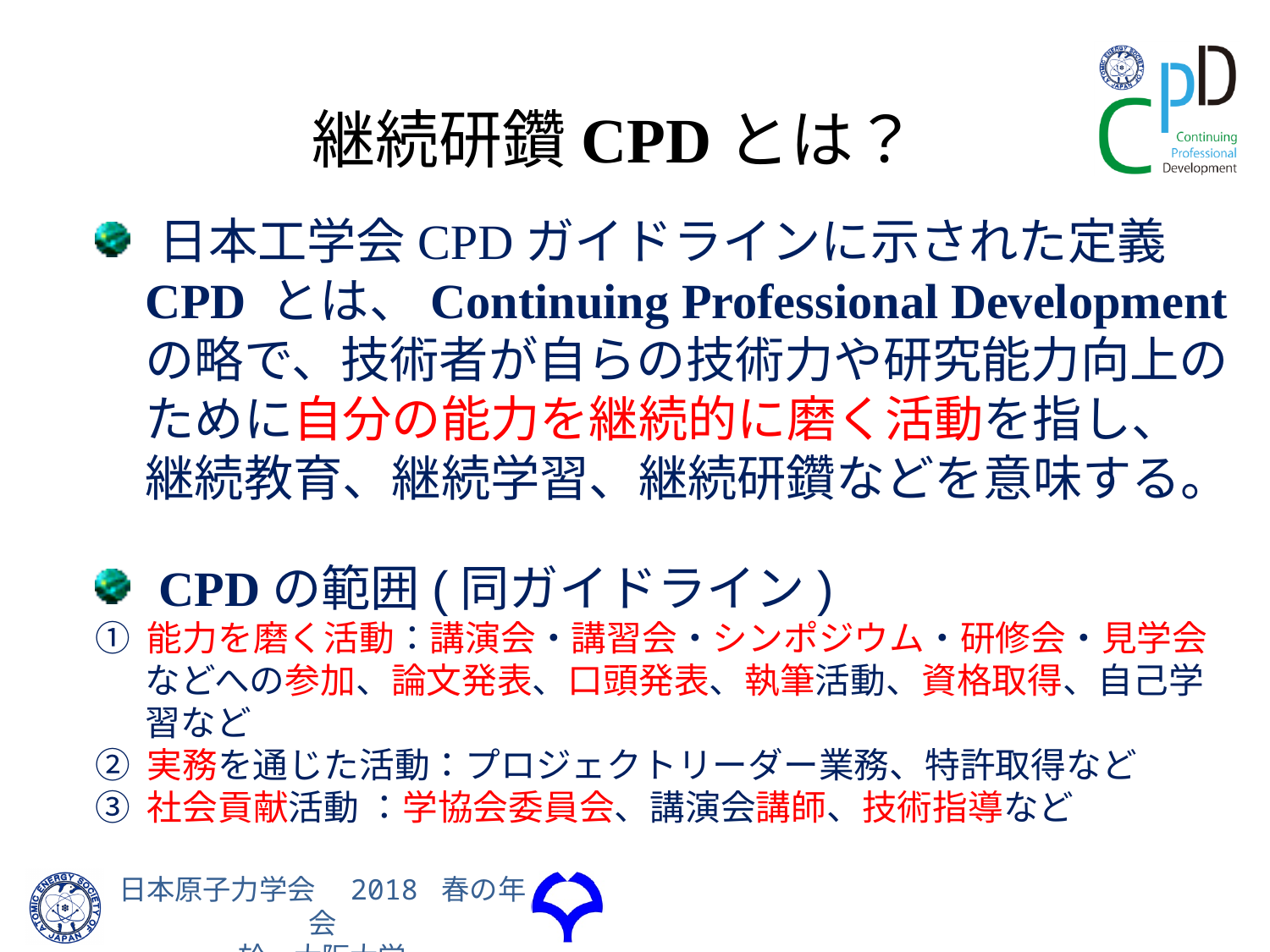

継続研鑽CPDとは？
日本工学会CPDガイドラインに示された定義
CPD とは、Continuing Professional Development の略で、技術者が自らの技術力や研究能力向上のために自分の能力を継続的に磨く活動を指し、継続教育、継続学習、継続研鑽などを意味する。

CPDの範囲(同ガイドライン)
① 能力を磨く活動：講演会・講習会・シンポジウム・研修会・見学会などへの参加、論文発表、口頭発表、執筆活動、資格取得、自己学習など
② 実務を通じた活動：プロジェクトリーダー業務、特許取得など
③ 社会貢献活動 ：学協会委員会、講演会講師、技術指導など